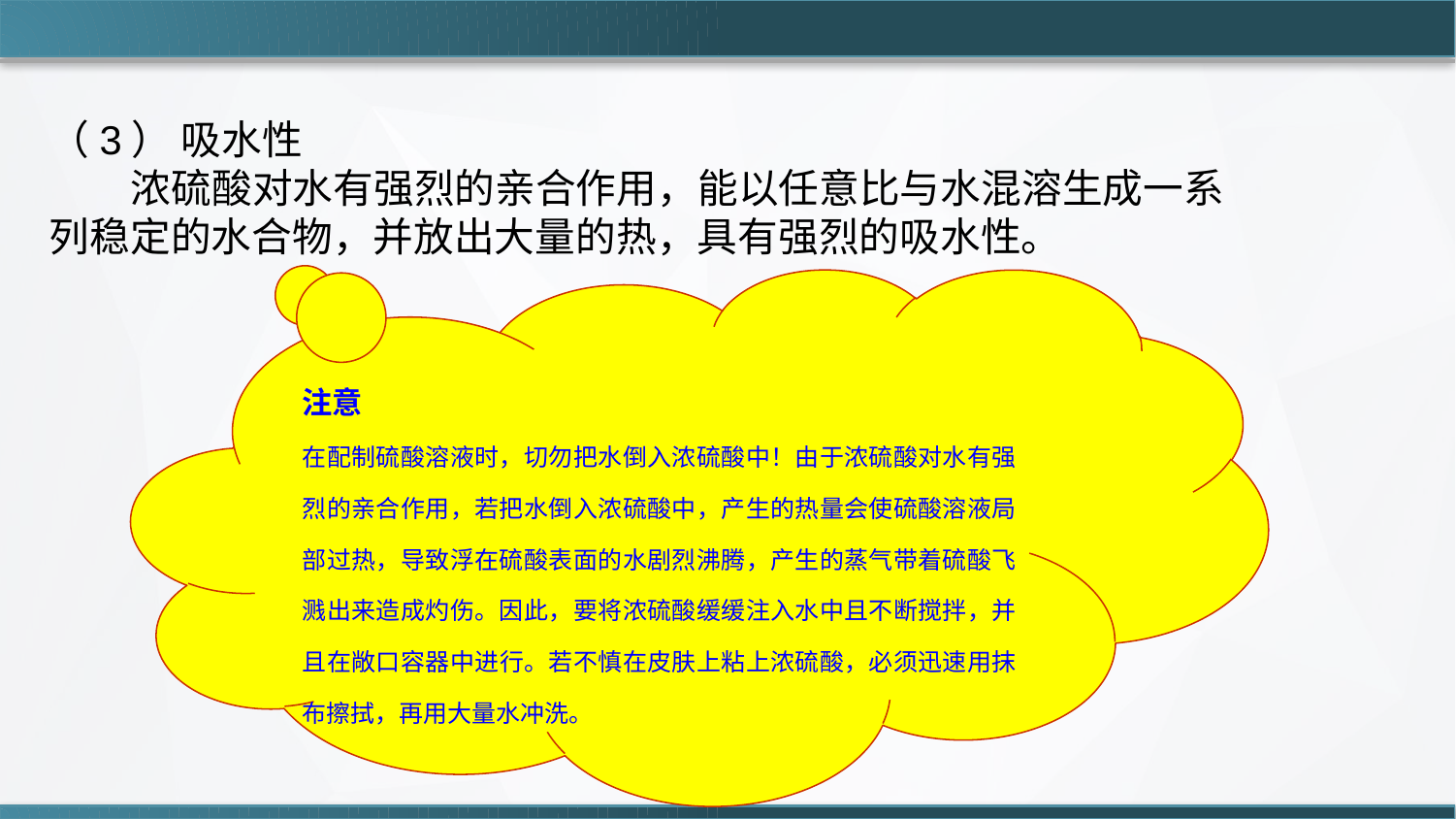

（3） 吸水性
        浓硫酸对水有强烈的亲合作用，能以任意比与水混溶生成一系列稳定的水合物，并放出大量的热，具有强烈的吸水性。
注意
在配制硫酸溶液时，切勿把水倒入浓硫酸中！由于浓硫酸对水有强烈的亲合作用，若把水倒入浓硫酸中，产生的热量会使硫酸溶液局部过热，导致浮在硫酸表面的水剧烈沸腾，产生的蒸气带着硫酸飞溅出来造成灼伤。因此，要将浓硫酸缓缓注入水中且不断搅拌，并且在敞口容器中进行。若不慎在皮肤上粘上浓硫酸，必须迅速用抹布擦拭，再用大量水冲洗。